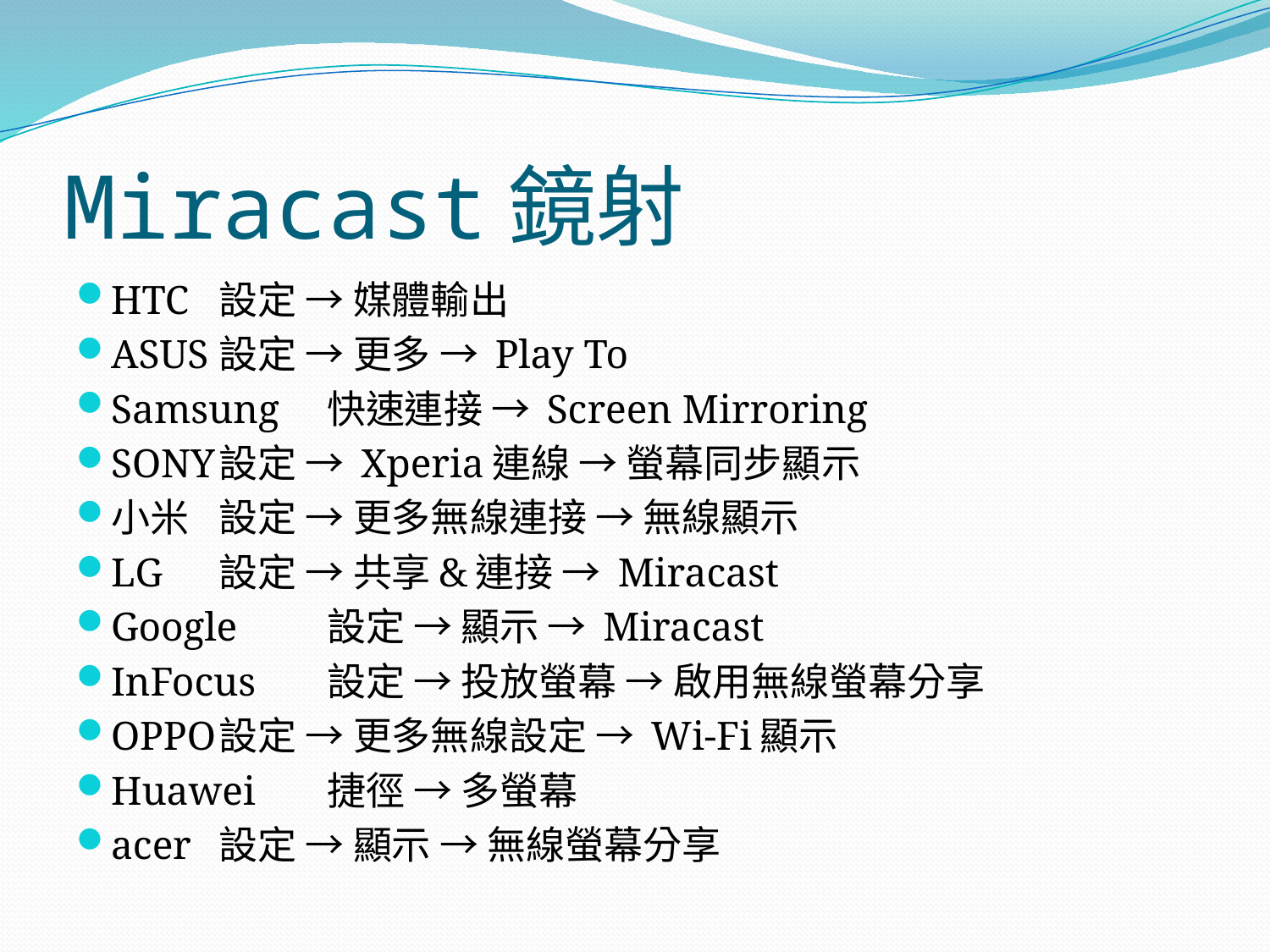

# Miracast鏡射
HTC	設定 → 媒體輸出
ASUS	設定 → 更多 → Play To
Samsung	快速連接 → Screen Mirroring
SONY	設定 → Xperia連線 → 螢幕同步顯示
小米	設定 → 更多無線連接 → 無線顯示
LG		設定 → 共享&連接 → Miracast
Google	設定 → 顯示 → Miracast
InFocus	設定 → 投放螢幕 → 啟用無線螢幕分享
OPPO	設定 → 更多無線設定 → Wi-Fi顯示
Huawei	捷徑 → 多螢幕
acer	設定 → 顯示 → 無線螢幕分享